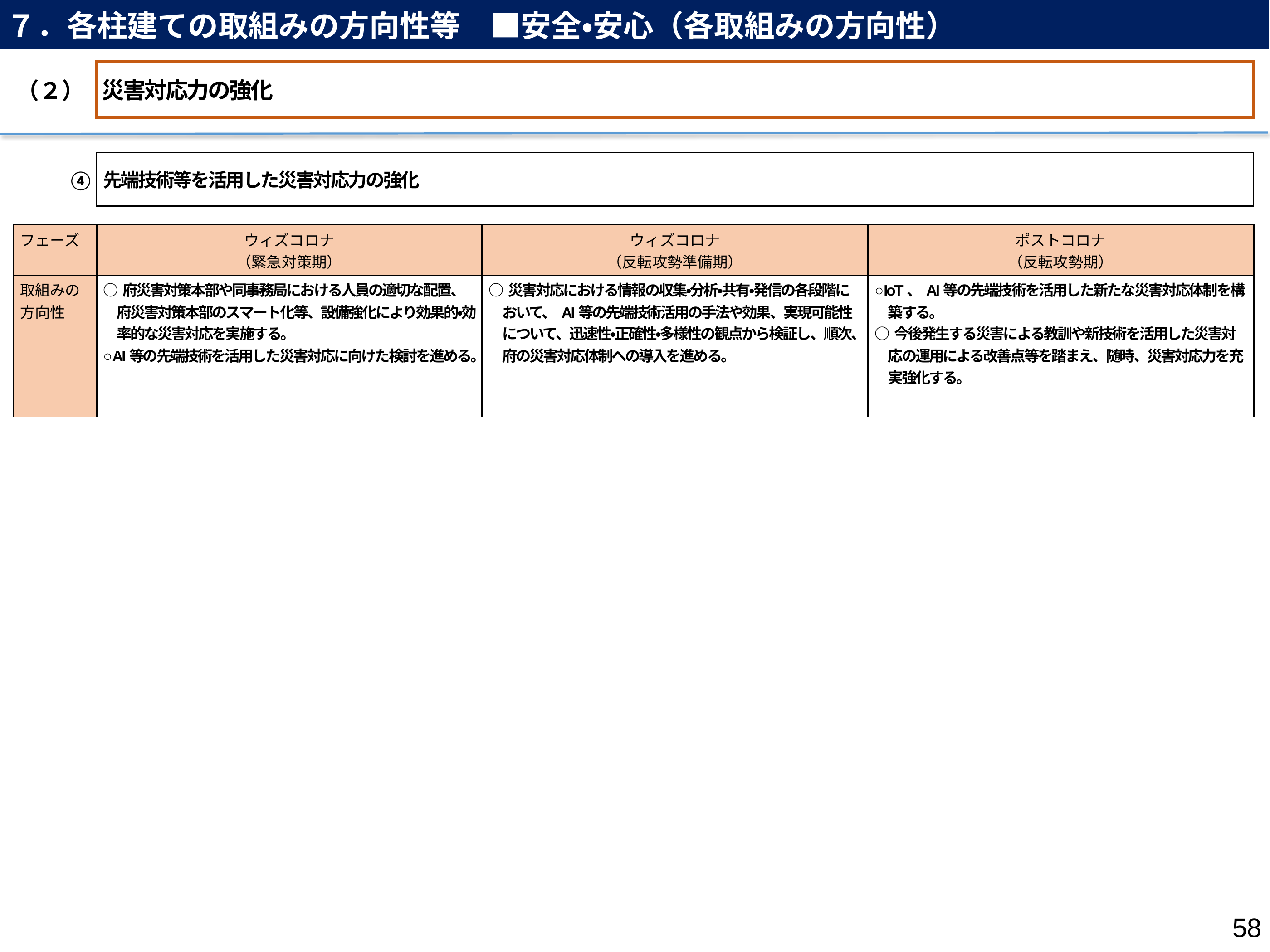

７．各柱建ての取組みの方向性等　■安全・安心（各取組みの方向性）
災害対応力の強化
（２）
先端技術等を活用した災害対応力の強化
④
| フェーズ | ウィズコロナ （緊急対策期） | ウィズコロナ （反転攻勢準備期） | ポストコロナ （反転攻勢期） |
| --- | --- | --- | --- |
| 取組みの 方向性 | ○府災害対策本部や同事務局における人員の適切な配置、府災害対策本部のスマート化等、設備強化により効果的・効率的な災害対応を実施する。 ○AI等の先端技術を活用した災害対応に向けた検討を進める。 | ○災害対応における情報の収集・分析・共有・発信の各段階において、AI等の先端技術活用の手法や効果、実現可能性について、迅速性・正確性・多様性の観点から検証し、順次、府の災害対応体制への導入を進める。 | ○IoT、AI等の先端技術を活用した新たな災害対応体制を構築する。 ○今後発生する災害による教訓や新技術を活用した災害対応の運用による改善点等を踏まえ、随時、災害対応力を充実強化する。 |
58